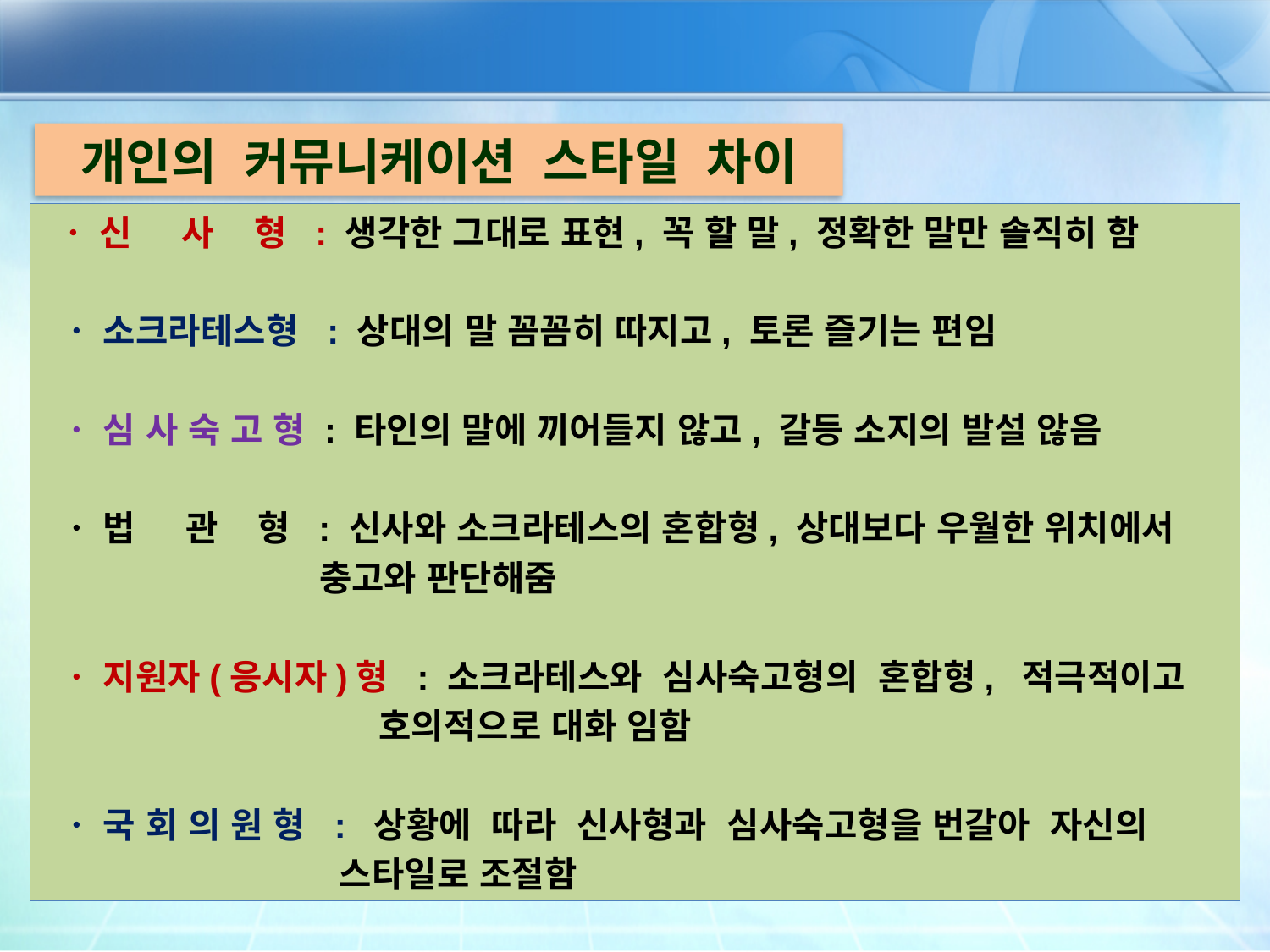

개인의  커뮤니케이션  스타일  차이
 ㆍ 신     사    형  : 생각한 그대로 표현, 꼭 할 말, 정확한 말만 솔직히 함

 ㆍ 소크라테스형  : 상대의 말 꼼꼼히 따지고, 토론 즐기는 편임

 ㆍ 심 사 숙 고 형 : 타인의 말에 끼어들지 않고, 갈등 소지의 발설 않음

 ㆍ 법     관    형  : 신사와 소크라테스의 혼합형, 상대보다 우월한 위치에서
                           충고와 판단해줌

 ㆍ 지원자(응시자)형  : 소크라테스와  심사숙고형의  혼합형,  적극적이고
                                 호의적으로 대화 임함

 ㆍ 국 회 의 원 형  :  상황에  따라  신사형과  심사숙고형을 번갈아  자신의
                             스타일로 조절함